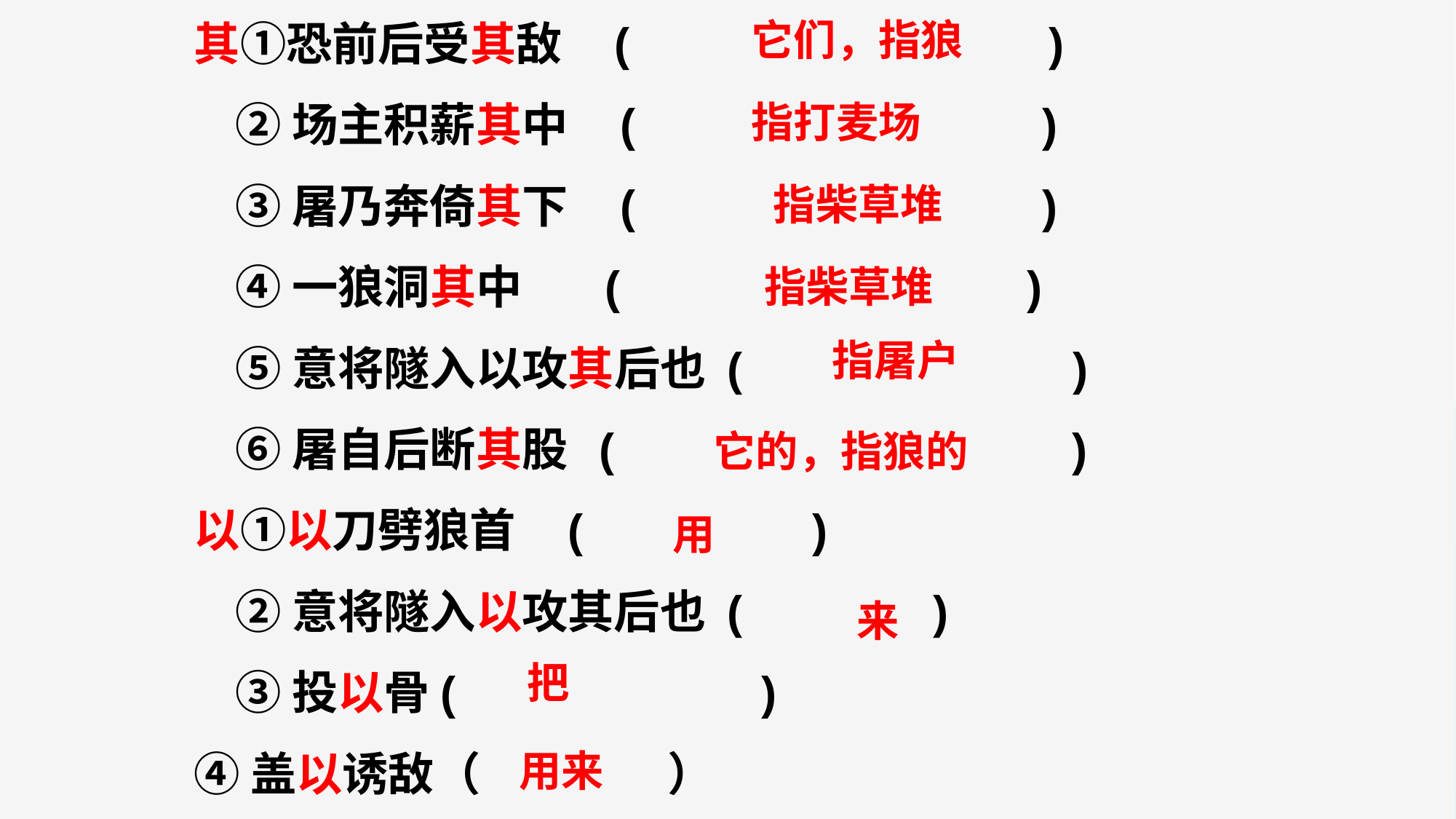

其①恐前后受其敌    (                                 )
    ②场主积薪其中    (                                )
    ③屠乃奔倚其下    (                                )
    ④一狼洞其中       (                                )
    ⑤意将隧入以攻其后也 (                          )
    ⑥屠自后断其股  (                                    )
以①以刀劈狼首    (                  )
    ②意将隧入以攻其后也 (               )
    ③投以骨(                        )
④盖以诱敌（                  ）

它们，指狼
指打麦场

指柴草堆
指柴草堆
指屠户
它的，指狼的
用
来
把
用来